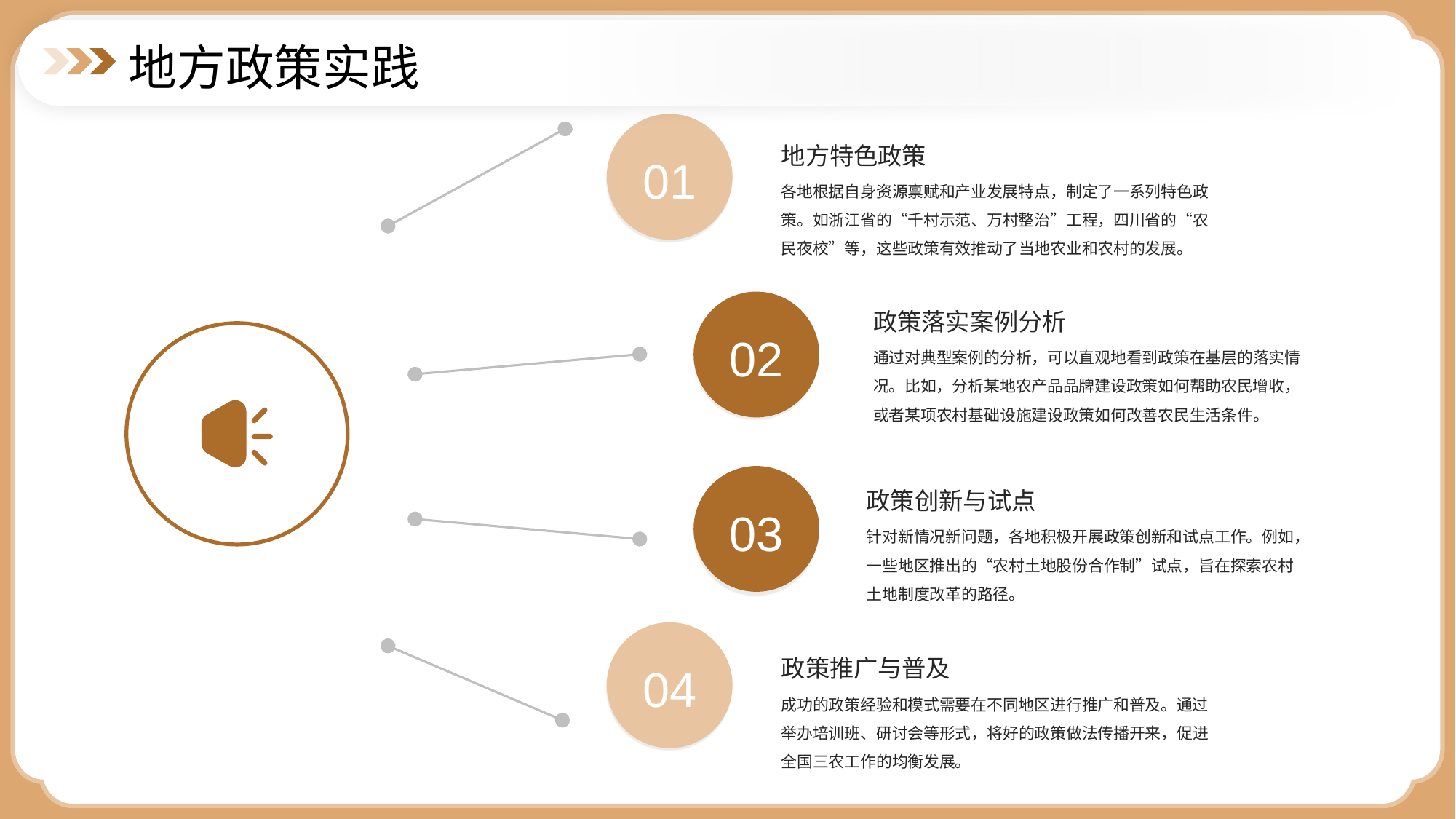

地方政策实践

地方特色政策
01
各地根据自身资源禀赋和产业发展特点，制定了一系列特色政策。如浙江省的“千村示范、万村整治”工程，四川省的“农民夜校”等，这些政策有效推动了当地农业和农村的发展。
政策落实案例分析

02
通过对典型案例的分析，可以直观地看到政策在基层的落实情况。比如，分析某地农产品品牌建设政策如何帮助农民增收，或者某项农村基础设施建设政策如何改善农民生活条件。

政策创新与试点
03
针对新情况新问题，各地积极开展政策创新和试点工作。例如，一些地区推出的“农村土地股份合作制”试点，旨在探索农村土地制度改革的路径。

政策推广与普及
04
成功的政策经验和模式需要在不同地区进行推广和普及。通过举办培训班、研讨会等形式，将好的政策做法传播开来，促进全国三农工作的均衡发展。